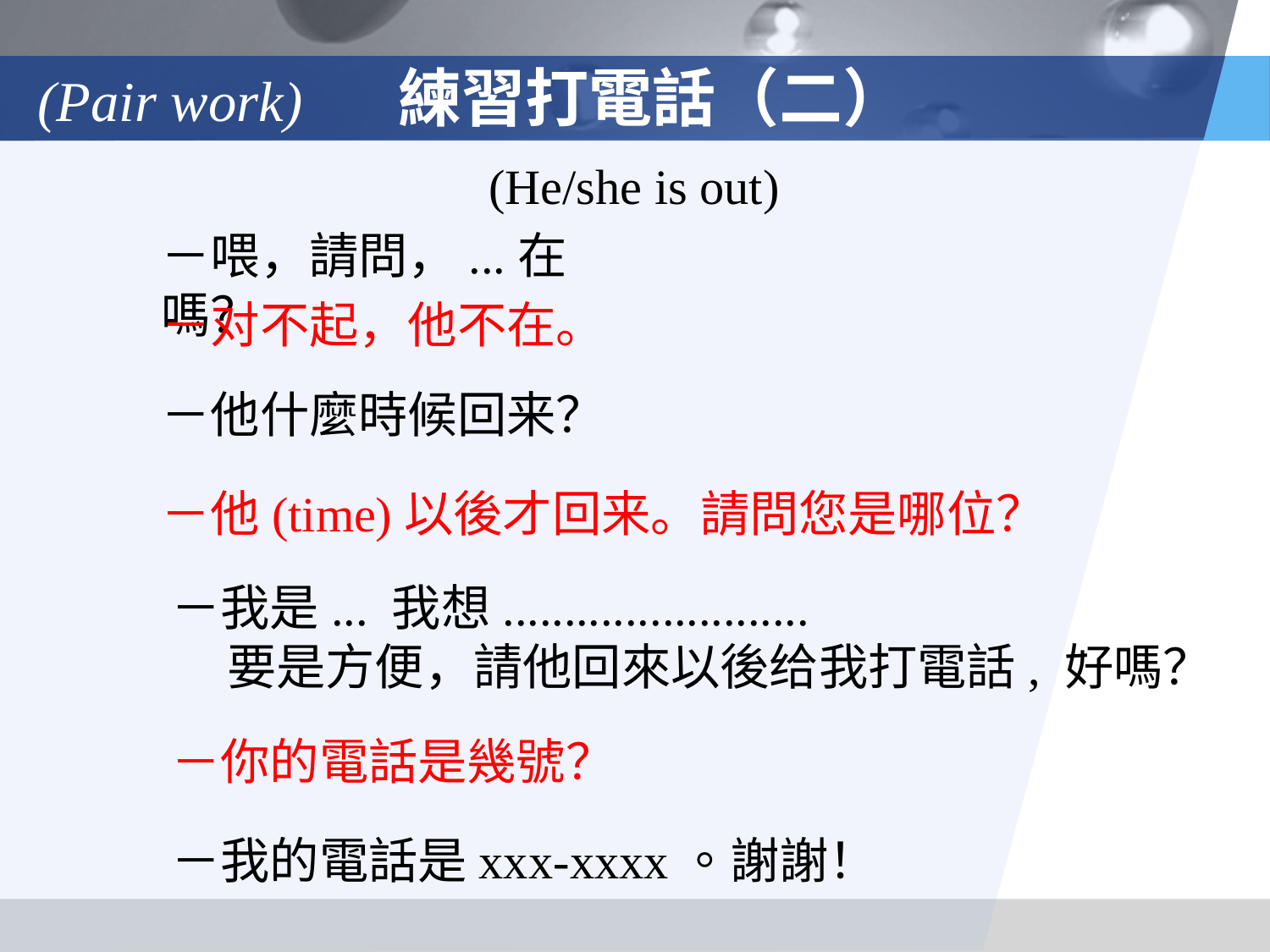

# (Pair work)     練習打電話（二）
(He/she is out)
－喂，請問，...在嗎？
－对不起，他不在。
－他什麼時候回来？
－他(time)以後才回来。請問您是哪位？
－我是... 我想.........................
    要是方便，請他回來以後给我打電話, 好嗎？

－你的電話是幾號？
－我的電話是xxx-xxxx。謝謝！